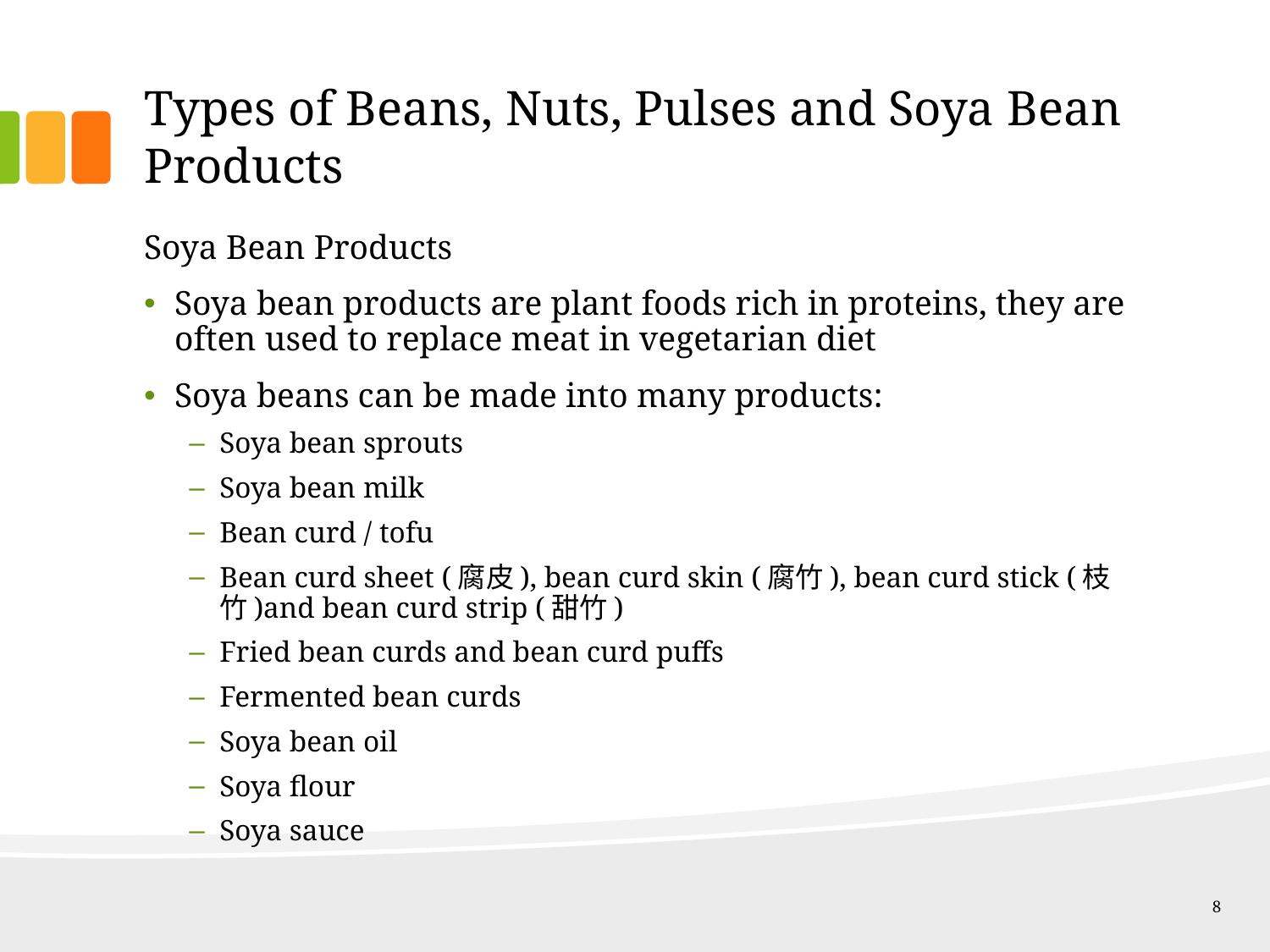

# Types of Beans, Nuts, Pulses and Soya Bean Products
Soya Bean Products
Soya bean products are plant foods rich in proteins, they are often used to replace meat in vegetarian diet
Soya beans can be made into many products:
Soya bean sprouts
Soya bean milk
Bean curd / tofu
Bean curd sheet (腐皮), bean curd skin (腐竹), bean curd stick (枝竹)and bean curd strip (甜竹)
Fried bean curds and bean curd puffs
Fermented bean curds
Soya bean oil
Soya flour
Soya sauce
8